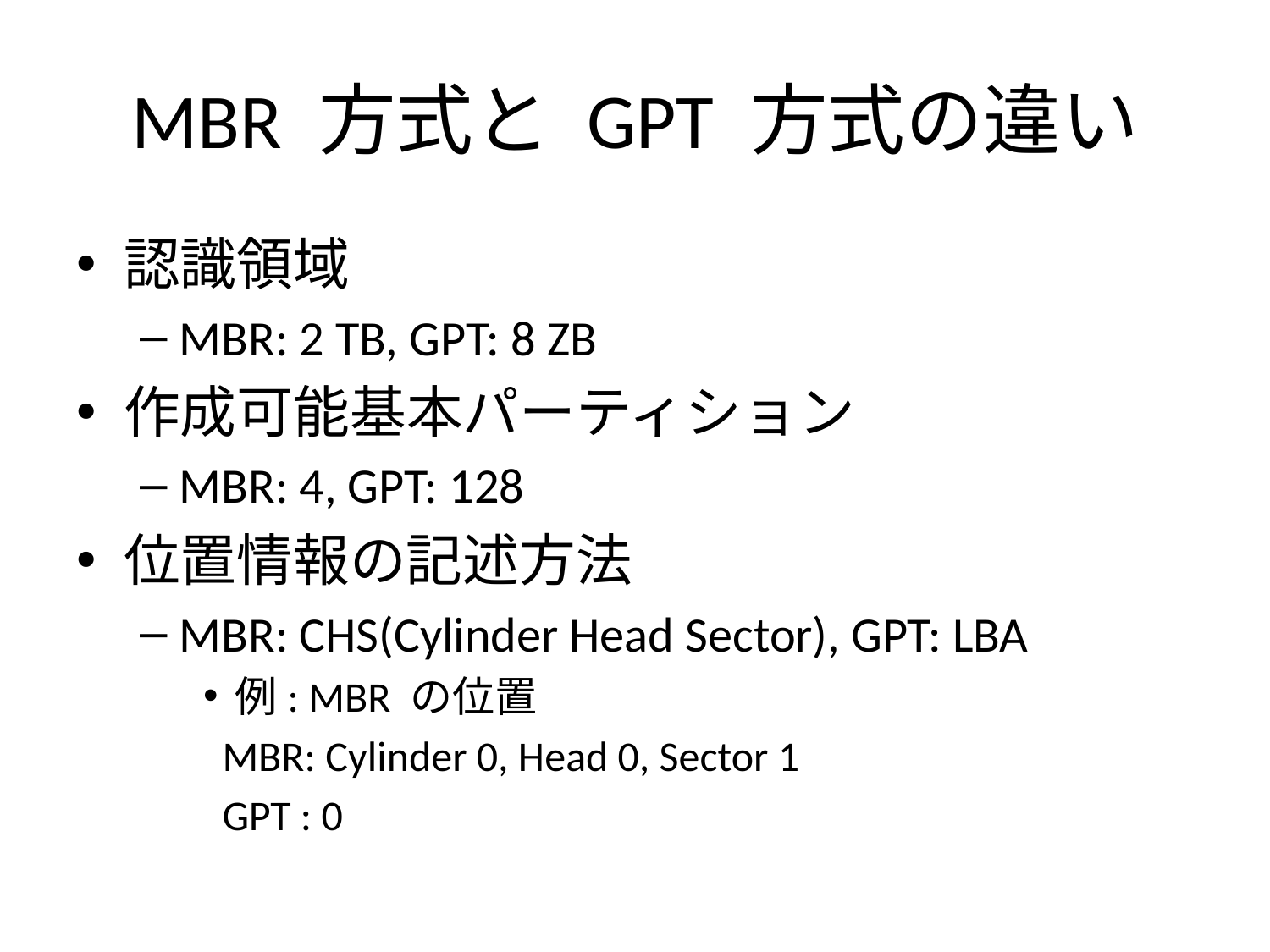

# MBR 方式と GPT 方式の違い
認識領域
MBR: 2 TB, GPT: 8 ZB
作成可能基本パーティション
MBR: 4, GPT: 128
位置情報の記述方法
MBR: CHS(Cylinder Head Sector), GPT: LBA
例: MBR の位置
  MBR: Cylinder 0, Head 0, Sector 1
  GPT : 0